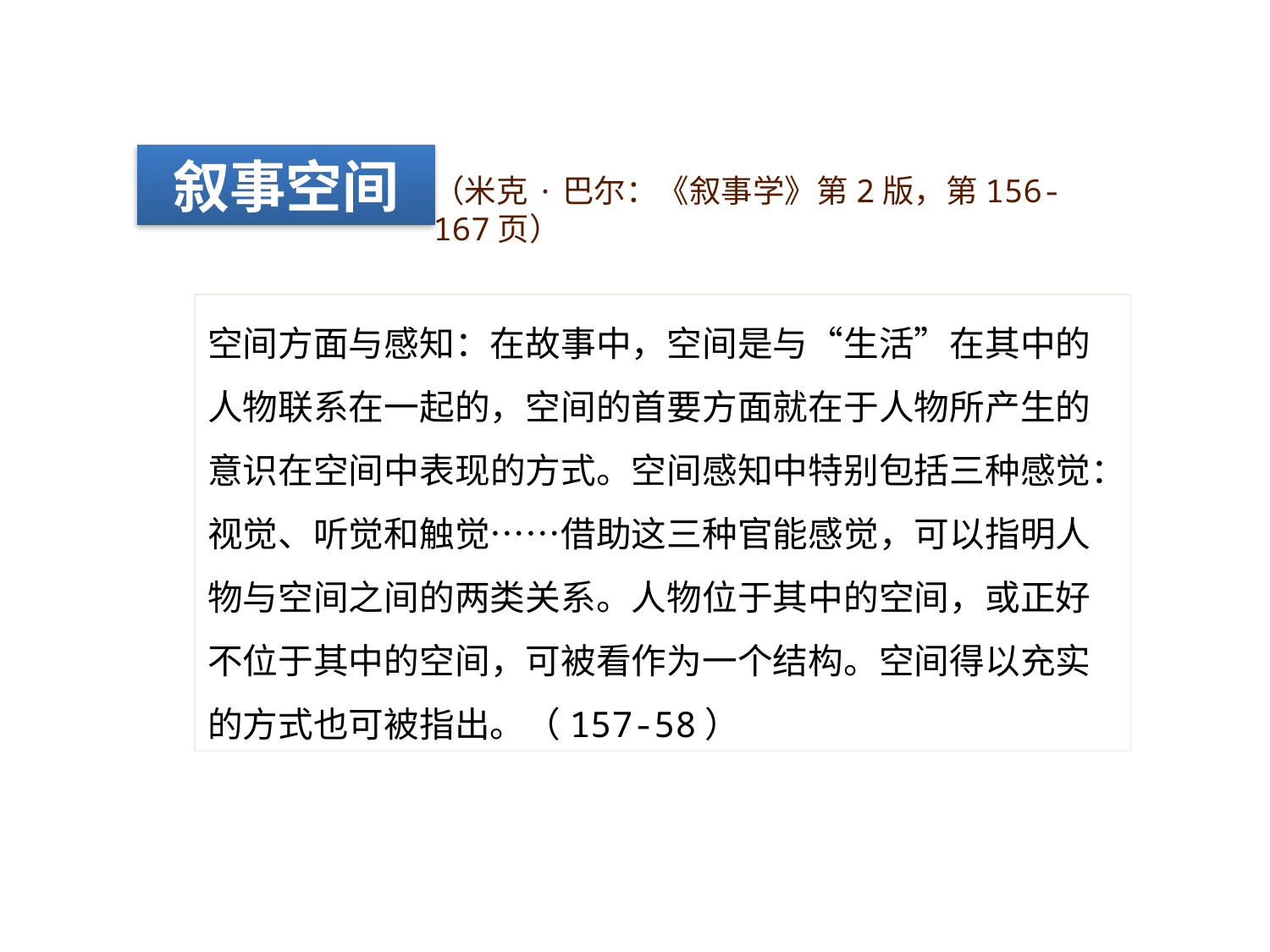

叙事空间
（米克·巴尔：《叙事学》第2版，第156-167页）
空间方面与感知：在故事中，空间是与“生活”在其中的人物联系在一起的，空间的首要方面就在于人物所产生的意识在空间中表现的方式。空间感知中特别包括三种感觉：视觉、听觉和触觉……借助这三种官能感觉，可以指明人物与空间之间的两类关系。人物位于其中的空间，或正好不位于其中的空间，可被看作为一个结构。空间得以充实的方式也可被指出。（157-58）

25